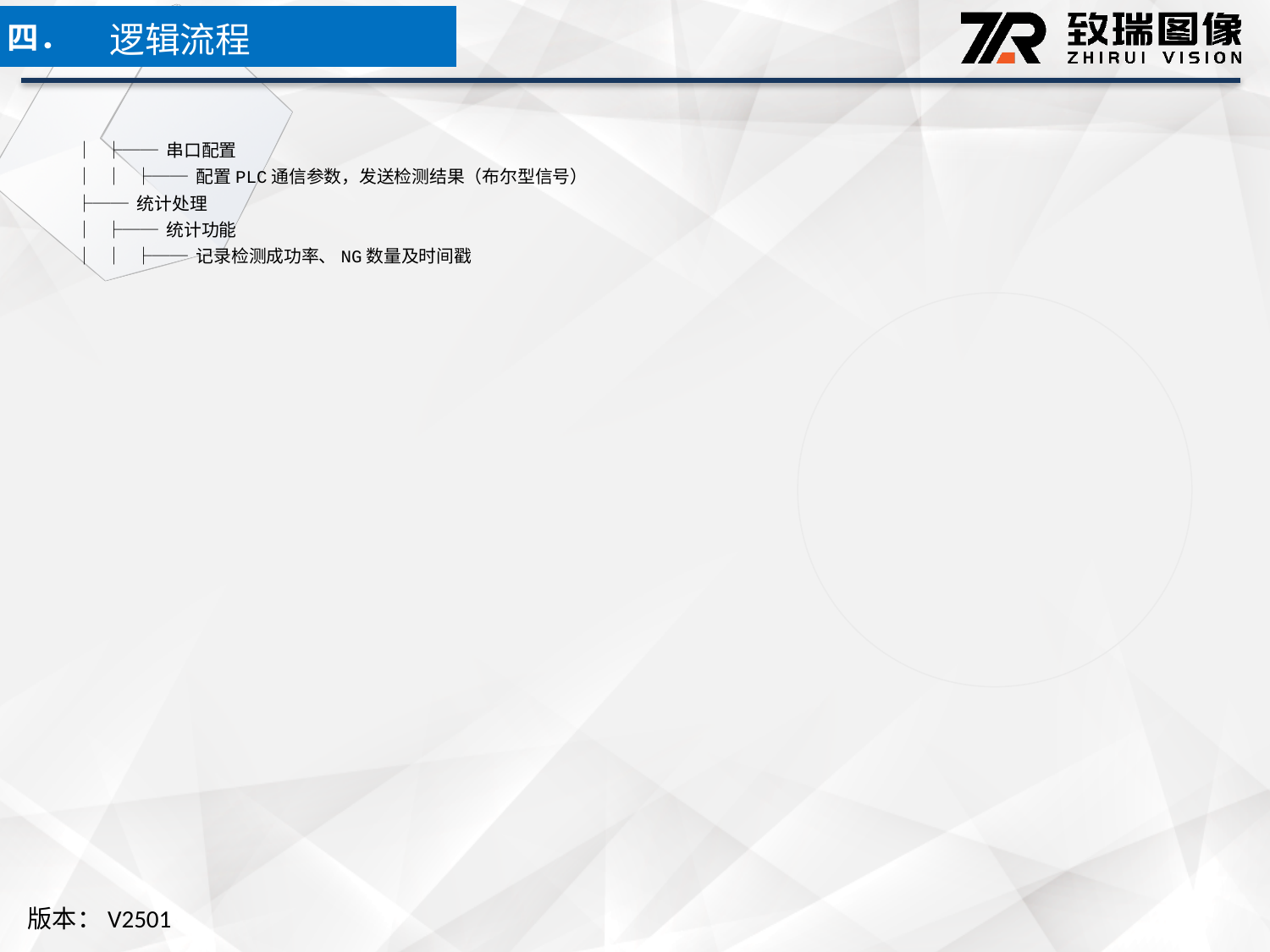

逻辑流程
四．

│   ├── 串口配置
│   │   ├── 配置PLC通信参数，发送检测结果（布尔型信号）
├── 统计处理
│   ├── 统计功能
│   │   ├── 记录检测成功率、NG数量及时间戳